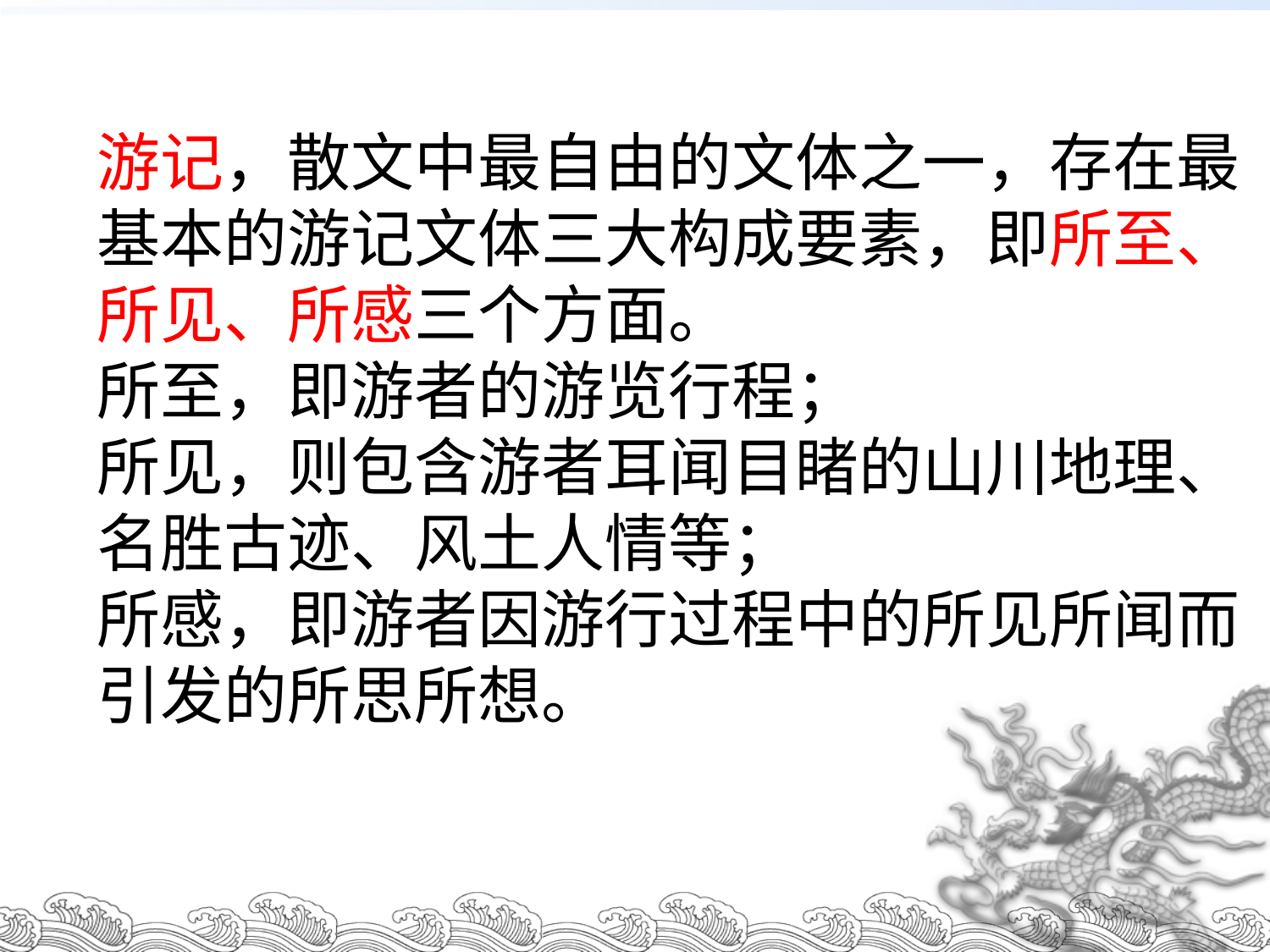

游记，散文中最自由的文体之一，存在最基本的游记文体三大构成要素，即所至、所见、所感三个方面。
所至，即游者的游览行程；
所见，则包含游者耳闻目睹的山川地理、名胜古迹、风土人情等；
所感，即游者因游行过程中的所见所闻而引发的所思所想。